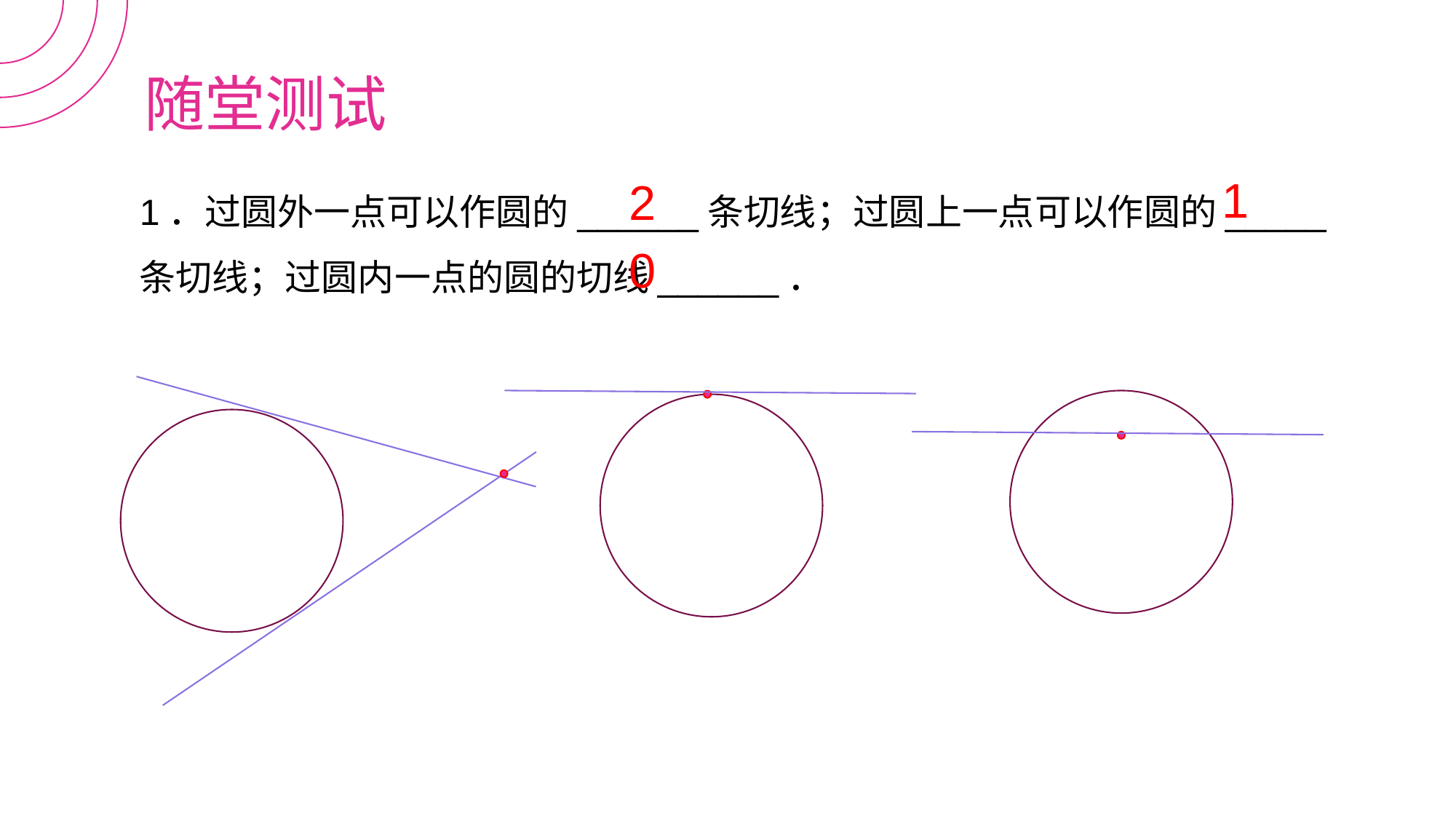

随堂测试
1．过圆外一点可以作圆的______条切线；过圆上一点可以作圆的_____条切线；过圆内一点的圆的切线______．
1
2
0